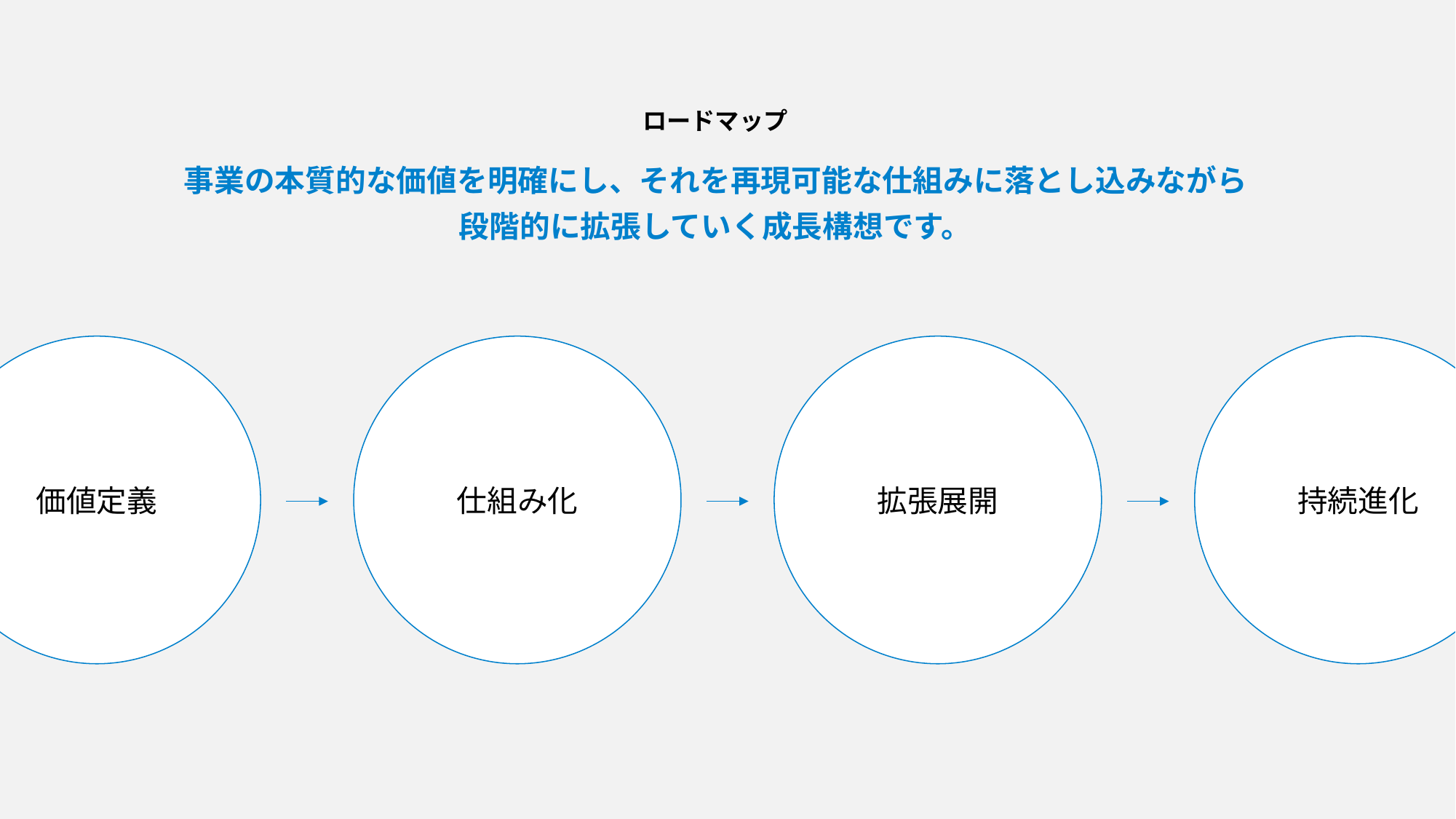

ロードマップ
事業の本質的な価値を明確にし、それを再現可能な仕組みに落とし込みながら
段階的に拡張していく成長構想です。
価値定義
仕組み化
拡張展開
持続進化